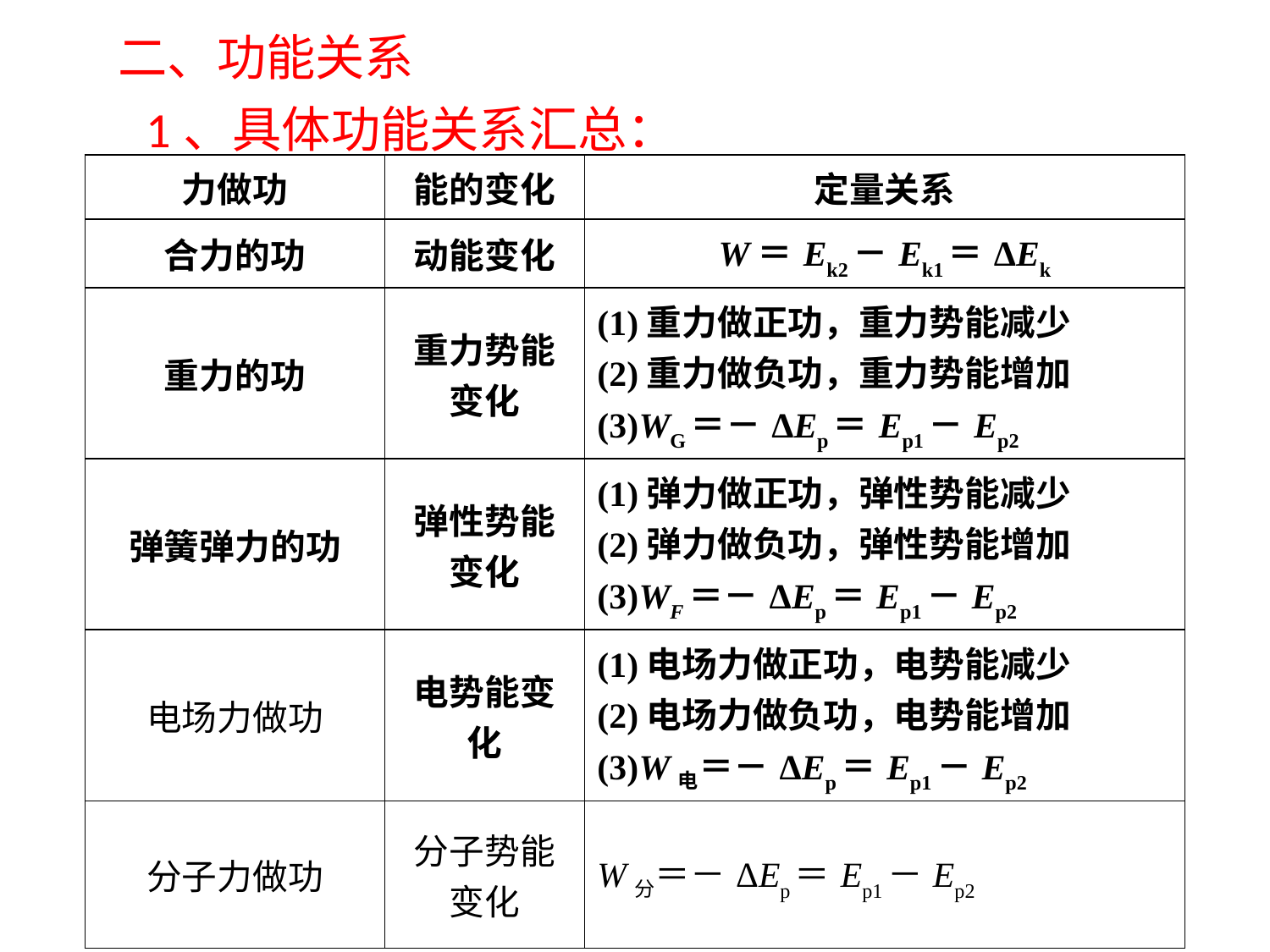

二、功能关系
1、具体功能关系汇总：
| 力做功 | 能的变化 | 定量关系 |
| --- | --- | --- |
| 合力的功 | 动能变化 | W＝Ek2－Ek1＝ΔEk |
| 重力的功 | 重力势能变化 | (1)重力做正功，重力势能减少 (2)重力做负功，重力势能增加 (3)WG＝－ΔEp＝Ep1－Ep2 |
| 弹簧弹力的功 | 弹性势能变化 | (1)弹力做正功，弹性势能减少 (2)弹力做负功，弹性势能增加 (3)WF＝－ΔEp＝Ep1－Ep2 |
| 电场力做功 | 电势能变化 | (1)电场力做正功，电势能减少 (2)电场力做负功，电势能增加 (3)W电＝－ΔEp＝Ep1－Ep2 |
| 分子力做功 | 分子势能变化 | W分＝－ΔEp＝Ep1－Ep2 |